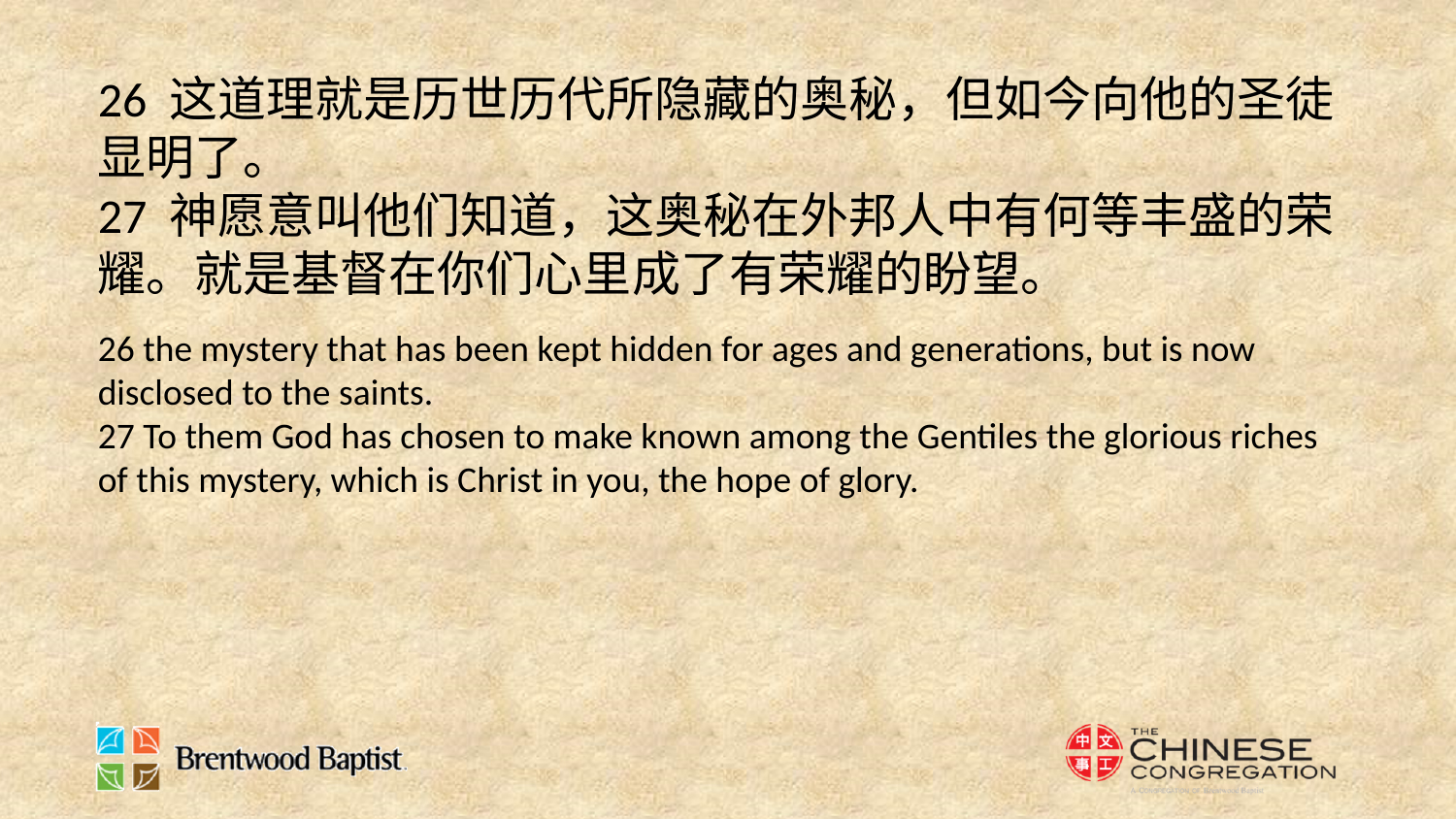

26 这道理就是历世历代所隐藏的奥秘，但如今向他的圣徒显明了。
27 神愿意叫他们知道，这奥秘在外邦人中有何等丰盛的荣耀。就是基督在你们心里成了有荣耀的盼望。

26 the mystery that has been kept hidden for ages and generations, but is now disclosed to the saints.
27 To them God has chosen to make known among the Gentiles the glorious riches of this mystery, which is Christ in you, the hope of glory.